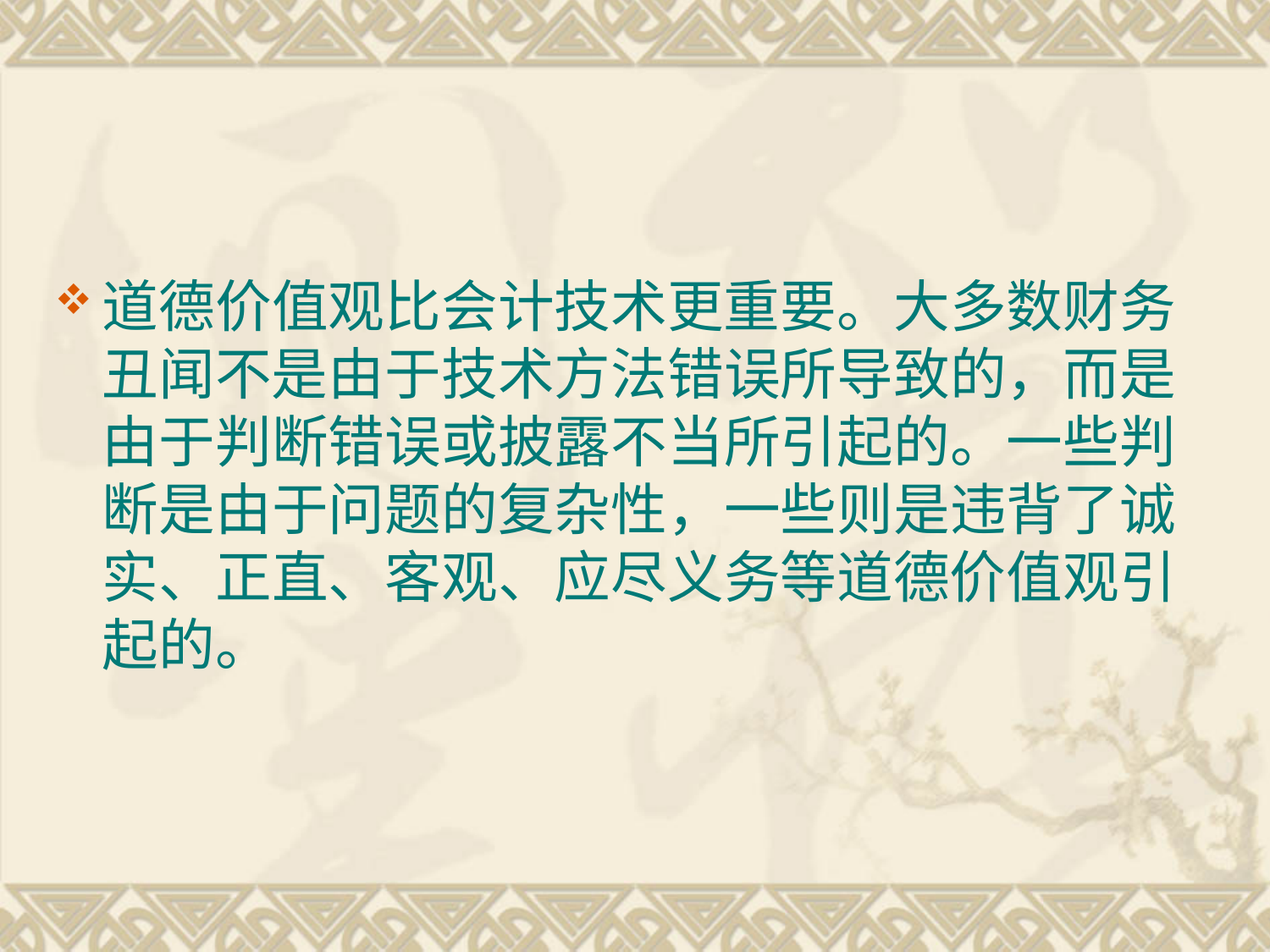

道德价值观比会计技术更重要。大多数财务丑闻不是由于技术方法错误所导致的，而是由于判断错误或披露不当所引起的。一些判断是由于问题的复杂性，一些则是违背了诚实、正直、客观、应尽义务等道德价值观引起的。